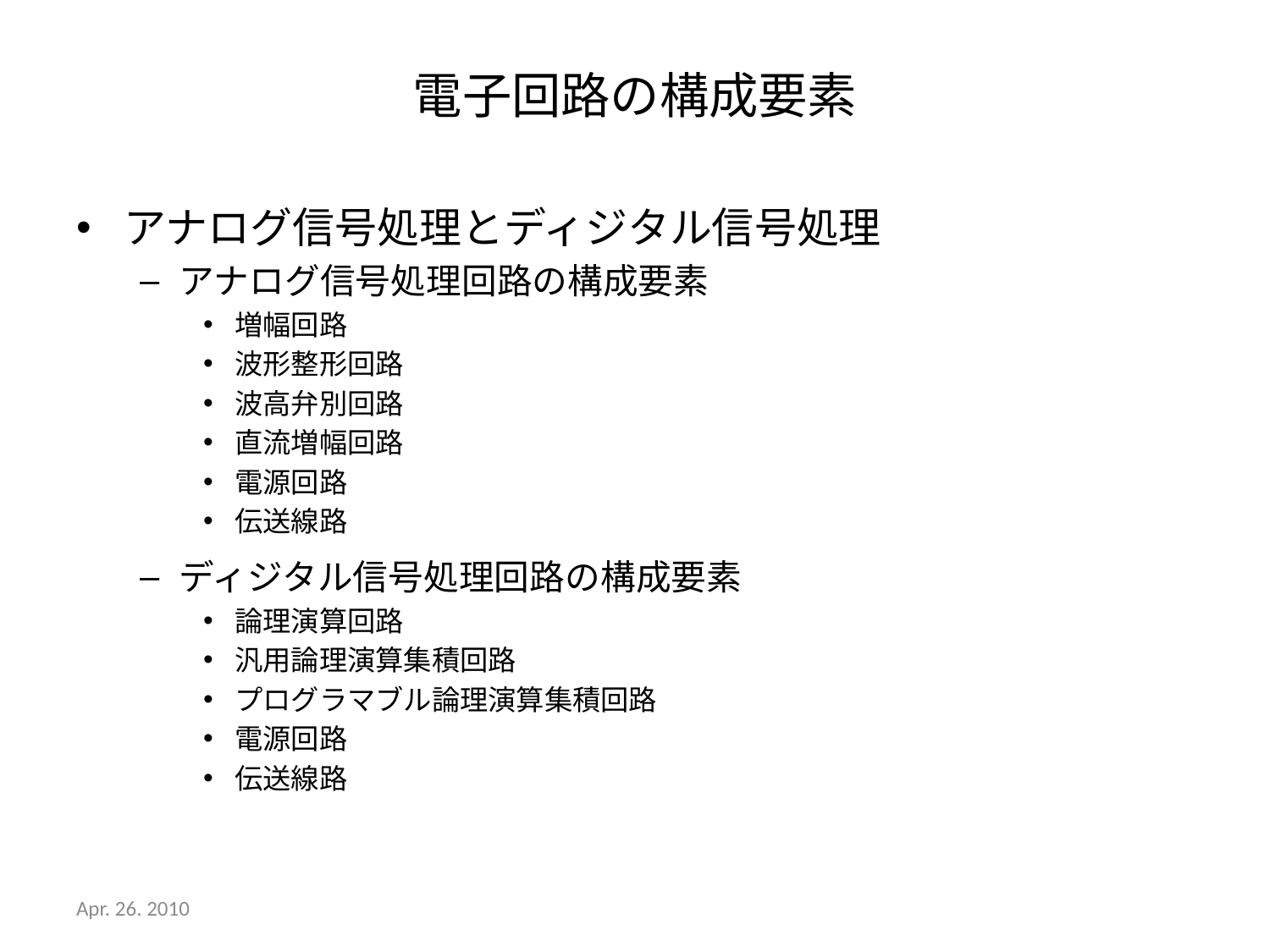

# 電子回路の構成要素
アナログ信号処理とディジタル信号処理
アナログ信号処理回路の構成要素
増幅回路
波形整形回路
波高弁別回路
直流増幅回路
電源回路
伝送線路
ディジタル信号処理回路の構成要素
論理演算回路
汎用論理演算集積回路
プログラマブル論理演算集積回路
電源回路
伝送線路
Apr. 26. 2010